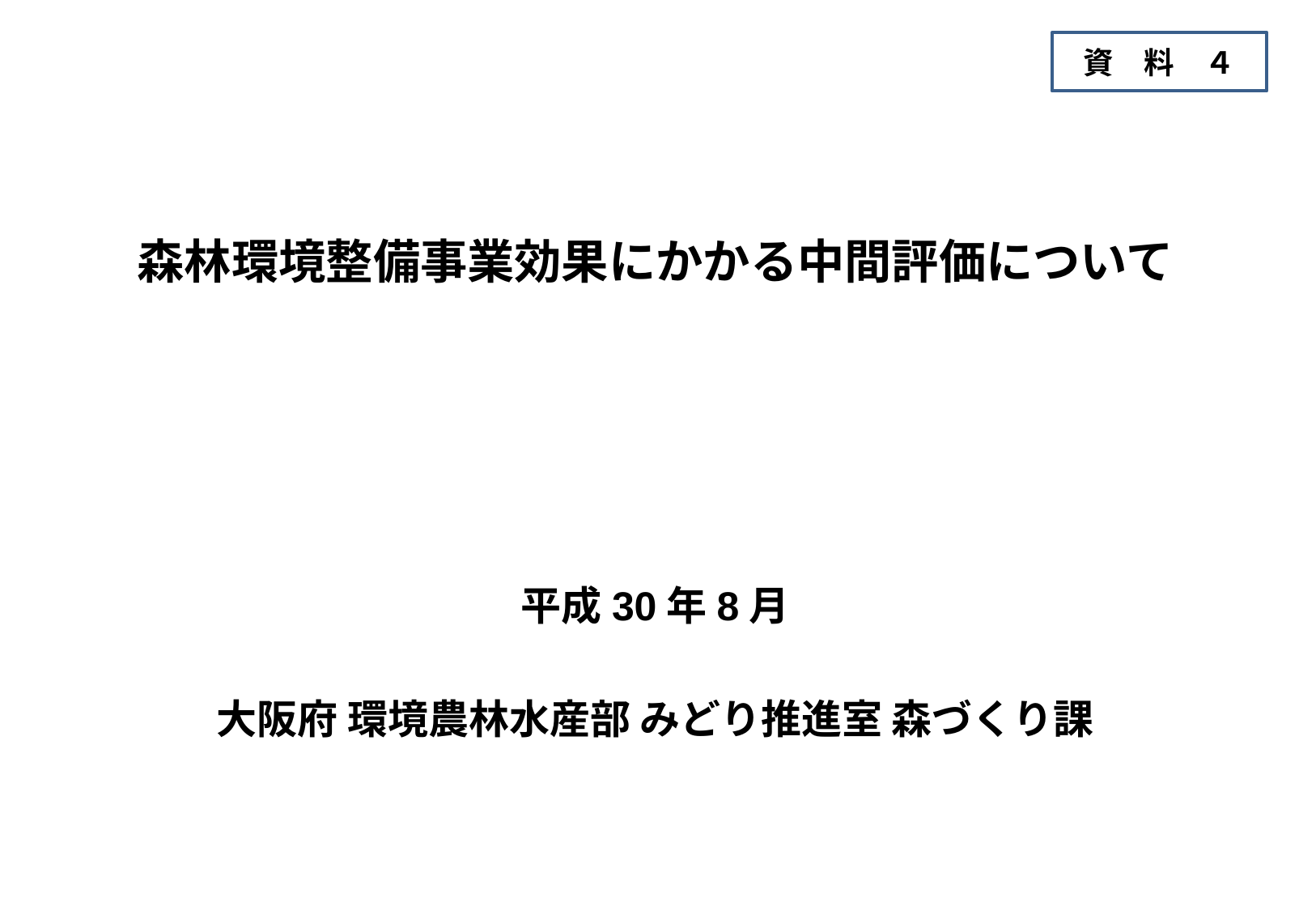

資　料　４
森林環境整備事業効果にかかる中間評価について

平成30年8月

大阪府 環境農林水産部 みどり推進室 森づくり課